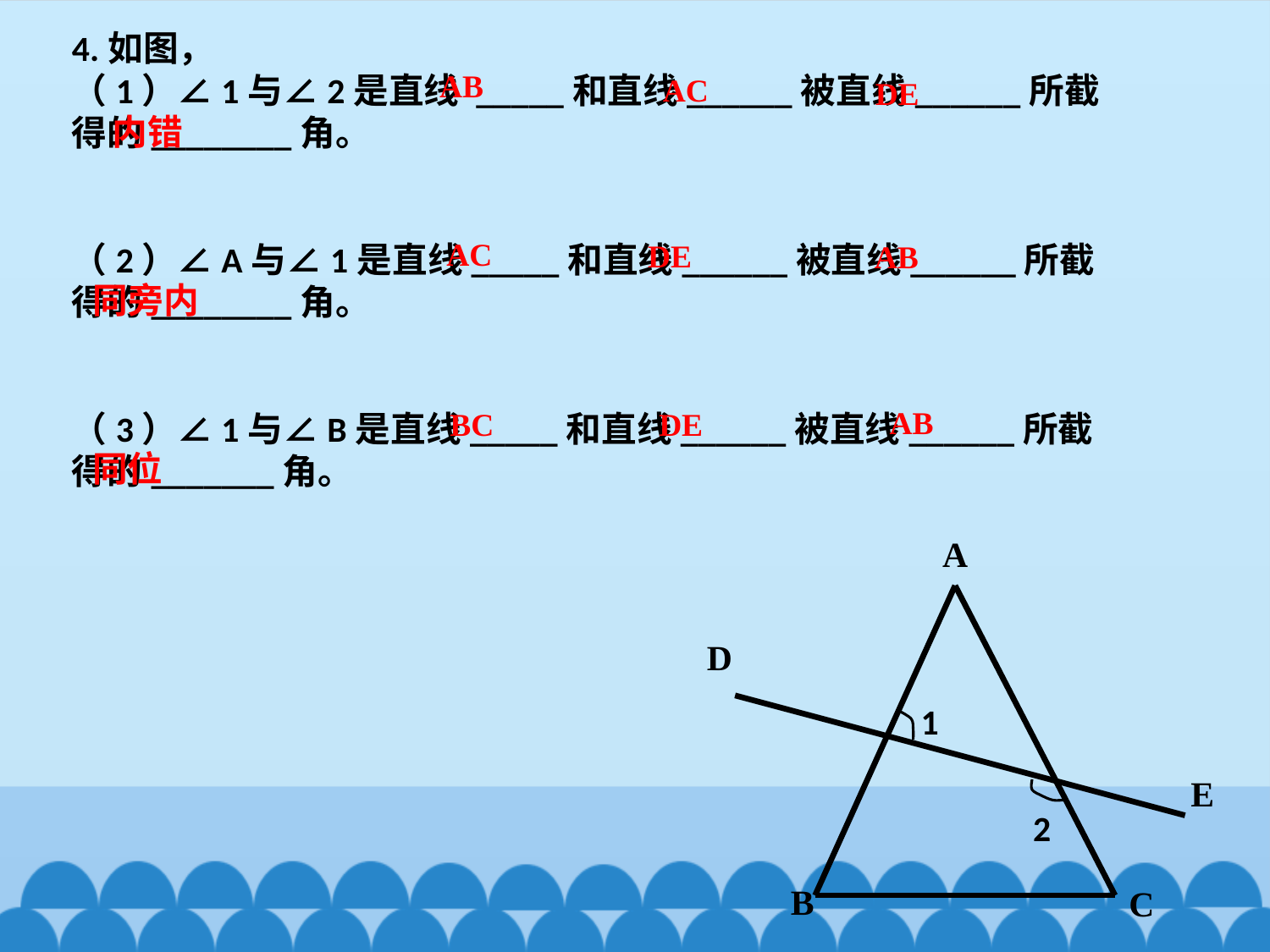

4.如图，
（1）∠1与∠2是直线 _____和直线______被直线______所截得的________角。

（2）∠A与∠1是直线_____和直线______被直线______所截得的________角。

（3）∠1与∠B是直线_____和直线______被直线______所截得的_______角。

AB
AC
DE
内错
AC
DE
AB
同旁内
BC
AB
DE
同位
A
D
1

E

2
B
C